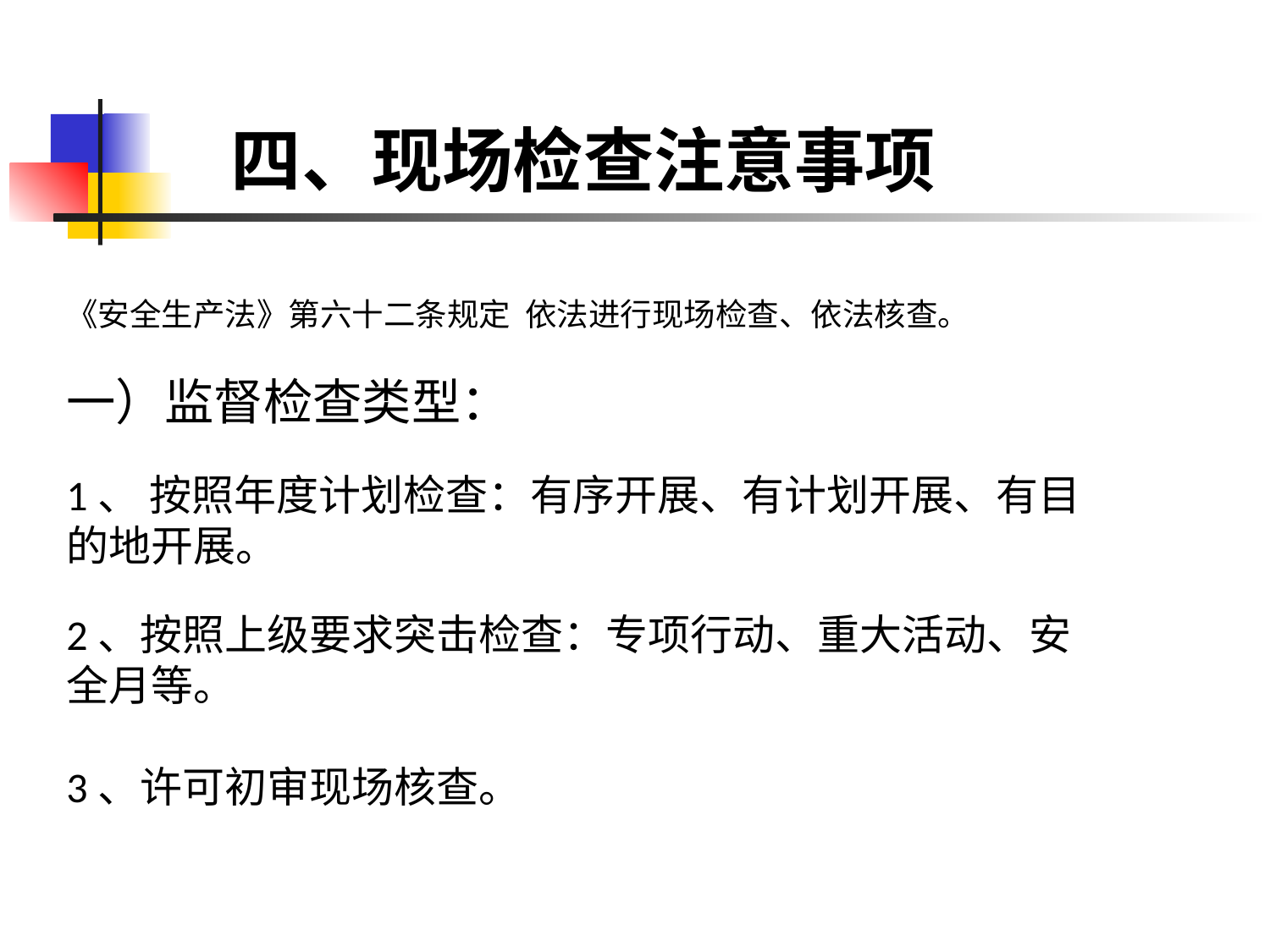

# 四、现场检查注意事项

《安全生产法》第六十二条规定  依法进行现场检查、依法核查。

一）监督检查类型：

1、 按照年度计划检查：有序开展、有计划开展、有目的地开展。

2、按照上级要求突击检查：专项行动、重大活动、安全月等。

3、许可初审现场核查。